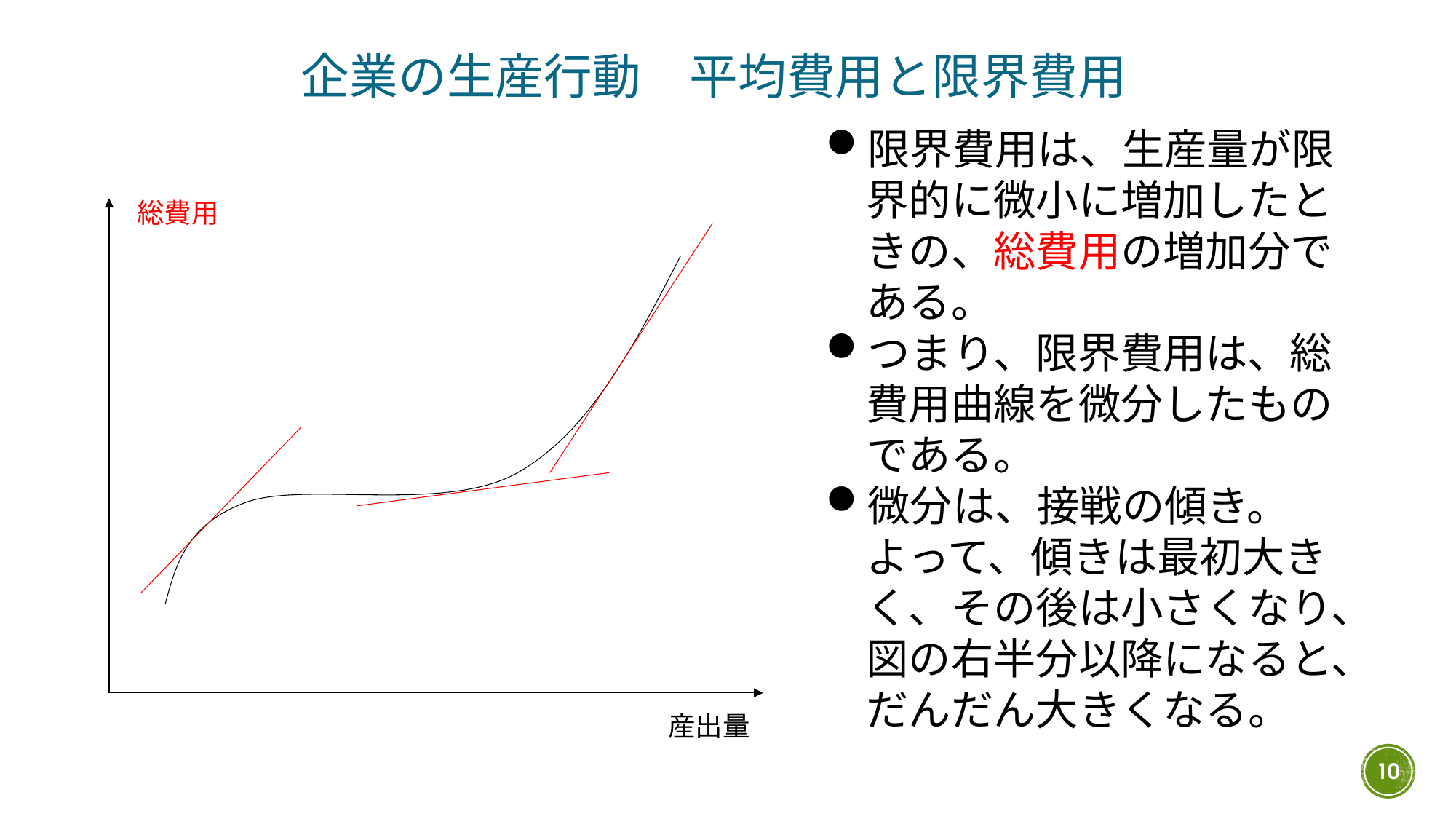

企業の生産行動　平均費用と限界費用
限界費用は、生産量が限界的に微小に増加したときの、総費用の増加分である。
つまり、限界費用は、総費用曲線を微分したものである。
微分は、接戦の傾き。よって、傾きは最初大きく、その後は小さくなり、図の右半分以降になると、だんだん大きくなる。
総費用

産出量
10